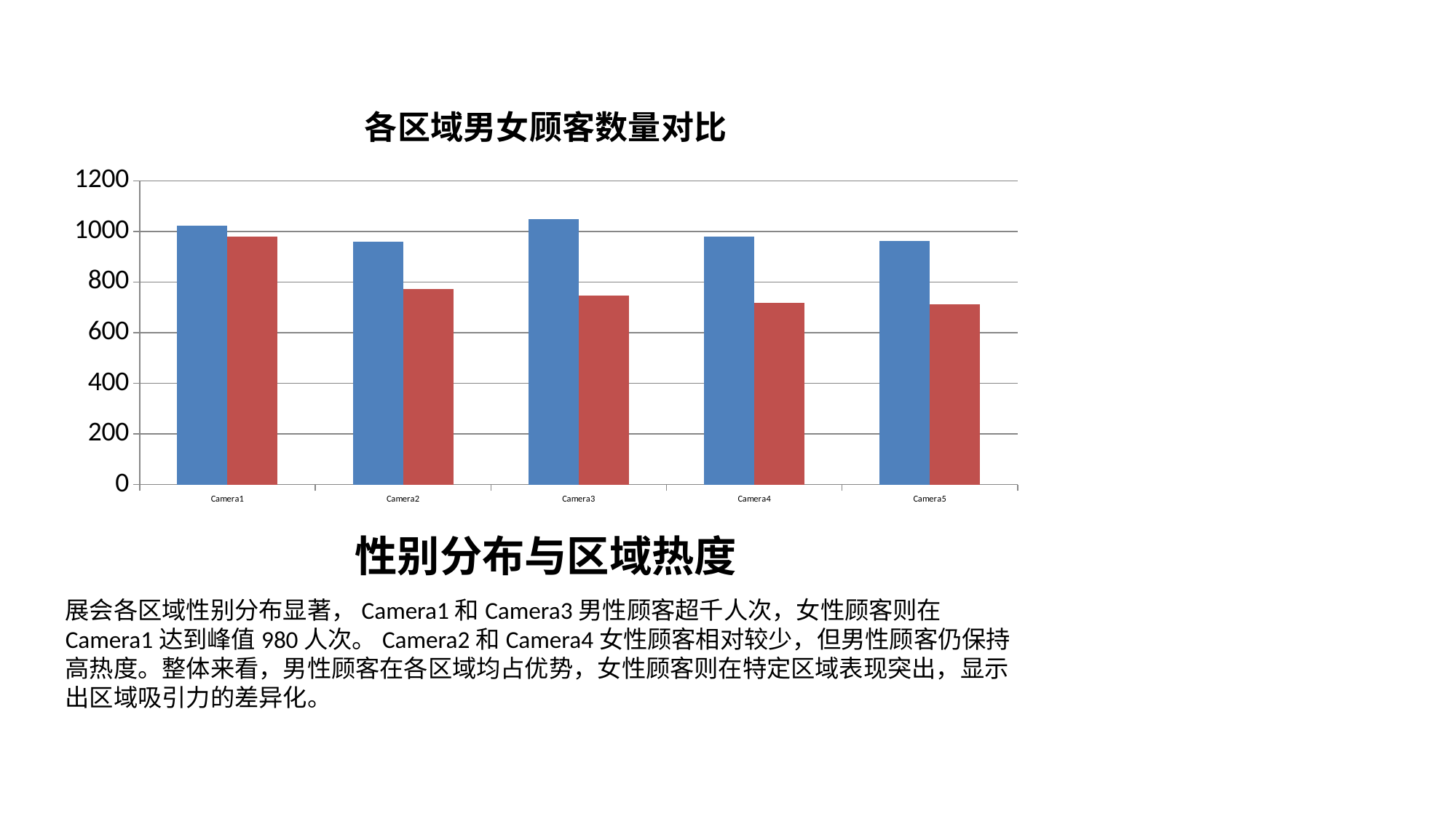

### Chart: 各区域男女顾客数量对比

| Category | 男性顾客 | 女性顾客 |
|---|---|---|
| Camera1 | 1024.0 | 980.0 |
| Camera2 | 959.0 | 774.0 |
| Camera3 | 1049.0 | 748.0 |
| Camera4 | 981.0 | 718.0 |
| Camera5 | 962.0 | 712.0 |
性别分布与区域热度
展会各区域性别分布显著，Camera1和Camera3男性顾客超千人次，女性顾客则在Camera1达到峰值980人次。Camera2和Camera4女性顾客相对较少，但男性顾客仍保持高热度。整体来看，男性顾客在各区域均占优势，女性顾客则在特定区域表现突出，显示出区域吸引力的差异化。